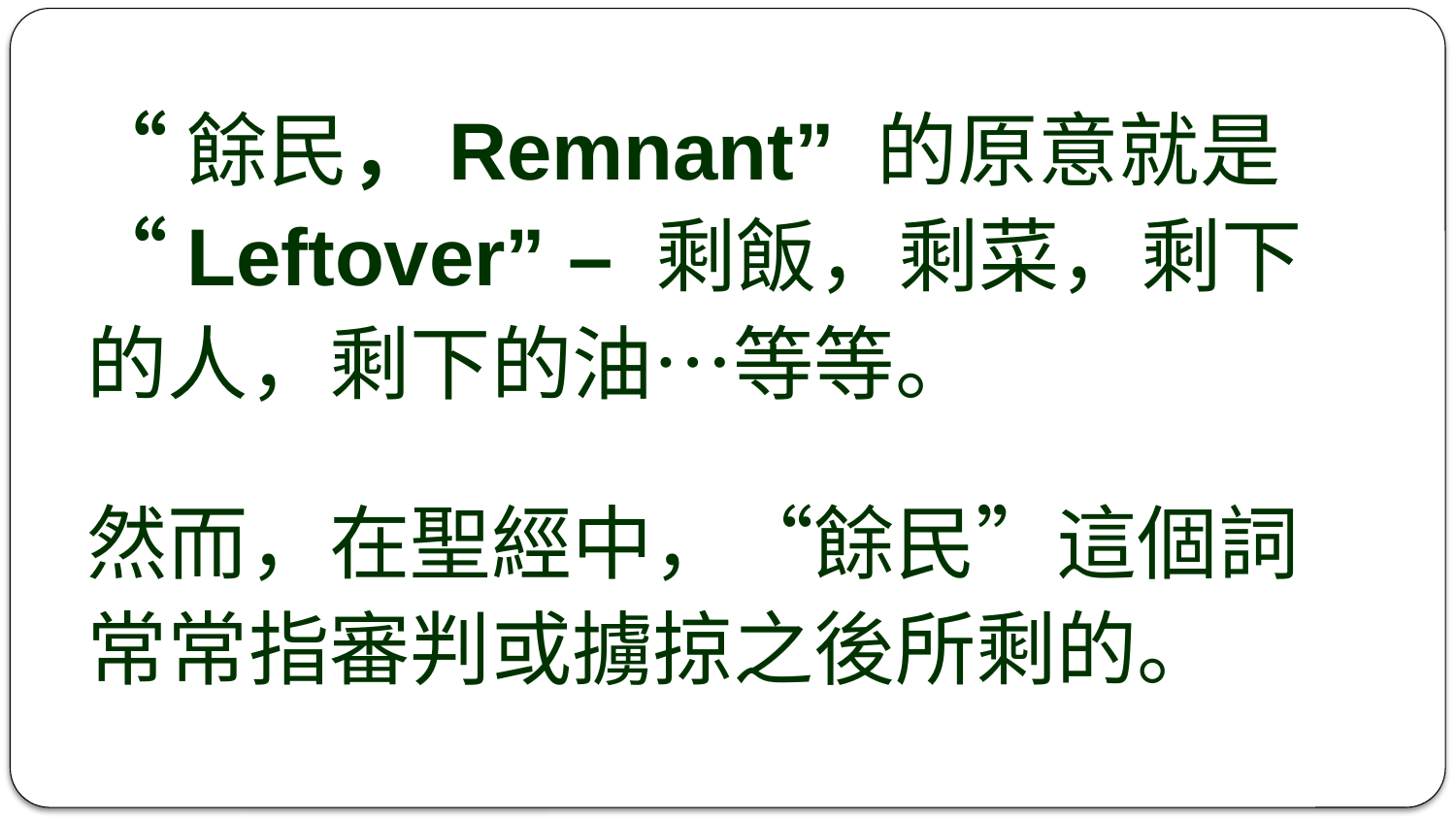

“餘民，Remnant” 的原意就是 “Leftover” – 剩飯，剩菜，剩下的人，剩下的油…等等。
然而，在聖經中，“餘民”這個詞常常指審判或擄掠之後所剩的。